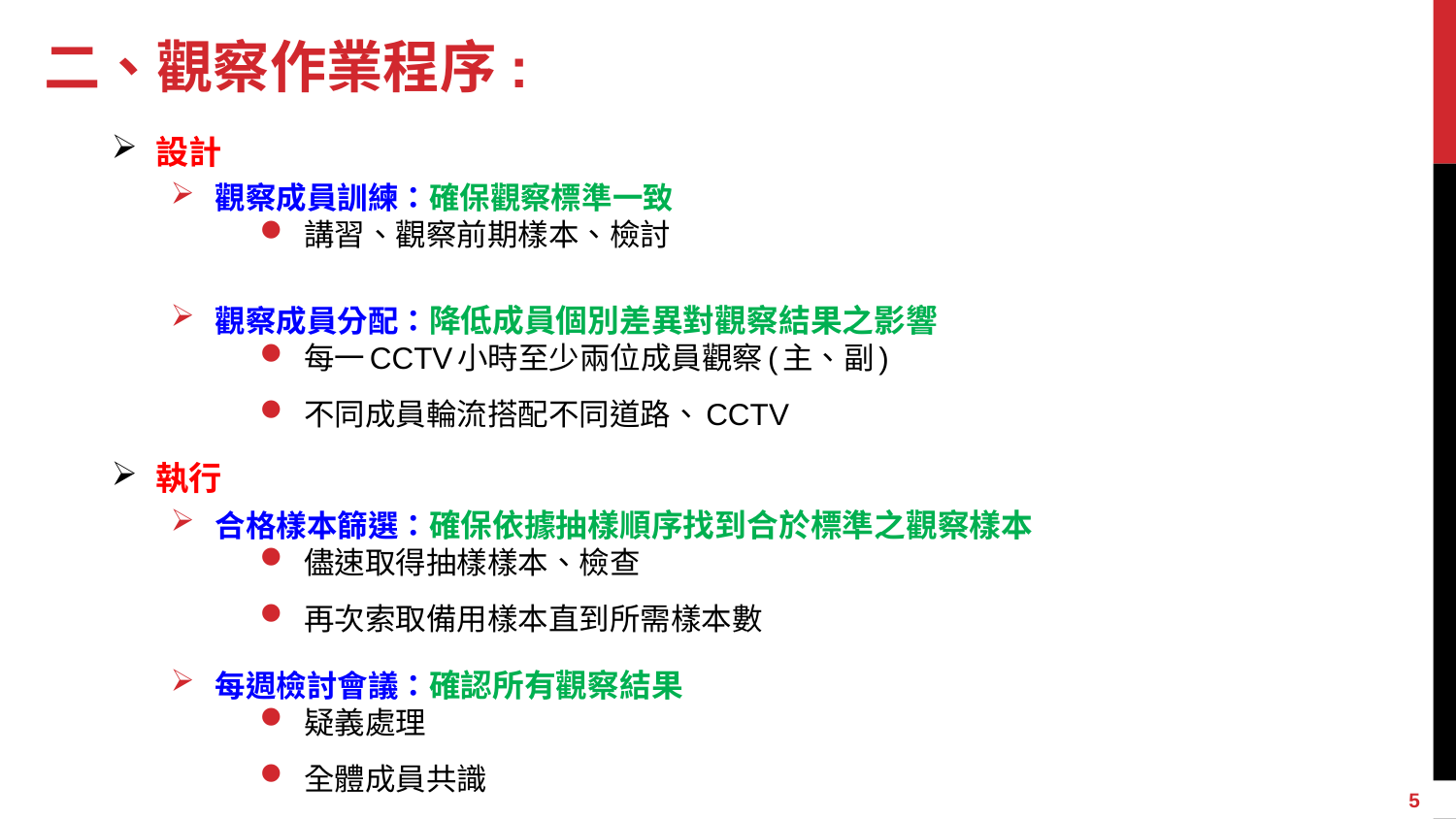

# 二、觀察作業程序:
設計
觀察成員訓練：確保觀察標準一致
講習、觀察前期樣本、檢討

觀察成員分配：降低成員個別差異對觀察結果之影響
每一CCTV小時至少兩位成員觀察(主、副)

不同成員輪流搭配不同道路、CCTV

執行
合格樣本篩選：確保依據抽樣順序找到合於標準之觀察樣本
儘速取得抽樣樣本、檢查

再次索取備用樣本直到所需樣本數

每週檢討會議：確認所有觀察結果
疑義處理

全體成員共識

5